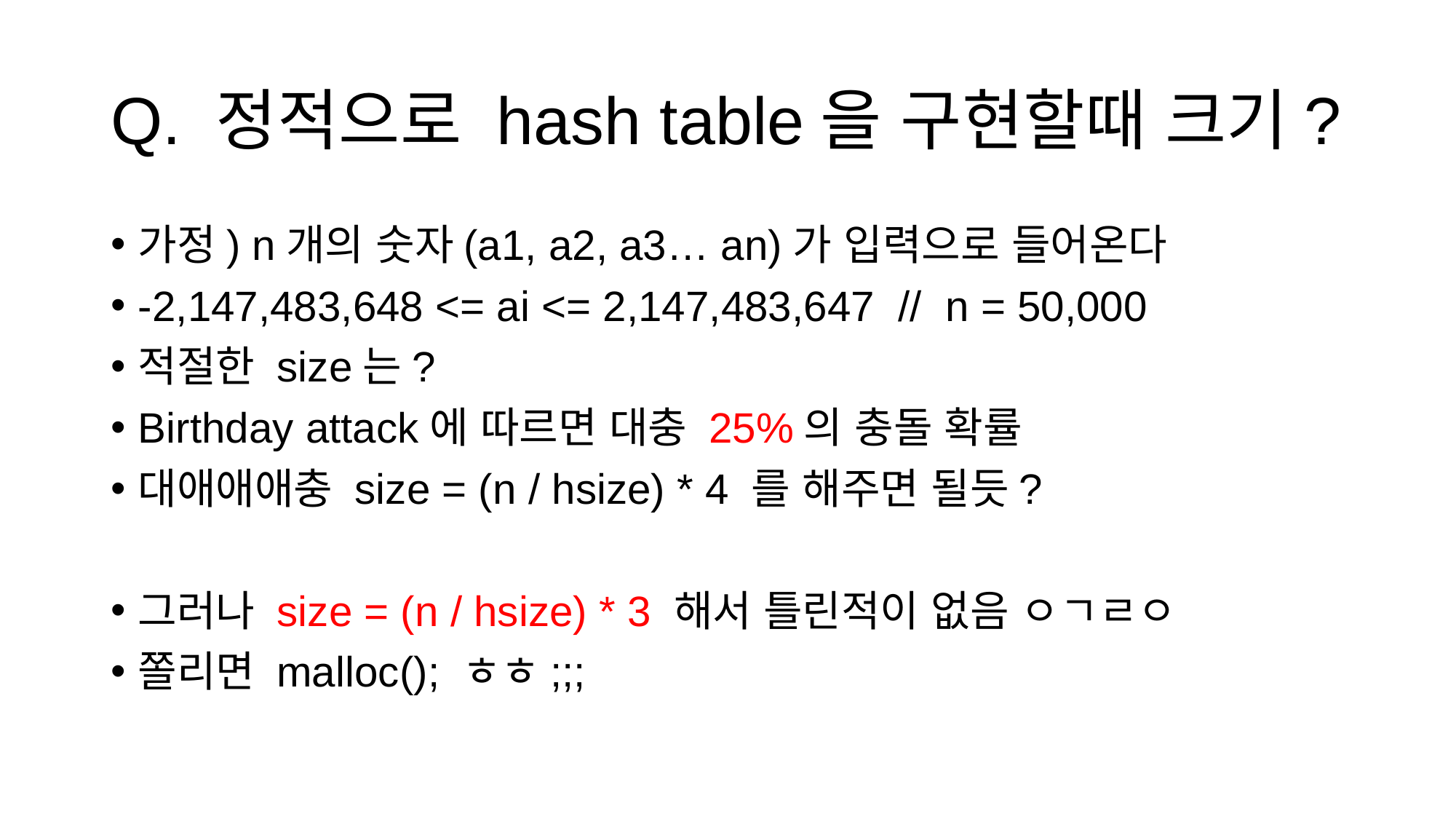

# Q. 정적으로 hash table을 구현할때 크기?
가정) n개의 숫자(a1, a2, a3… an)가 입력으로 들어온다
-2,147,483,648 <= ai <= 2,147,483,647  //  n = 50,000
적절한 size는?
Birthday attack에 따르면 대충 25%의 충돌 확률
대애애애충 size = (n / hsize) * 4 를 해주면 될듯?

그러나 size = (n / hsize) * 3 해서 틀린적이 없음 ㅇㄱㄹㅇ
쫄리면 malloc(); ㅎㅎ;;;